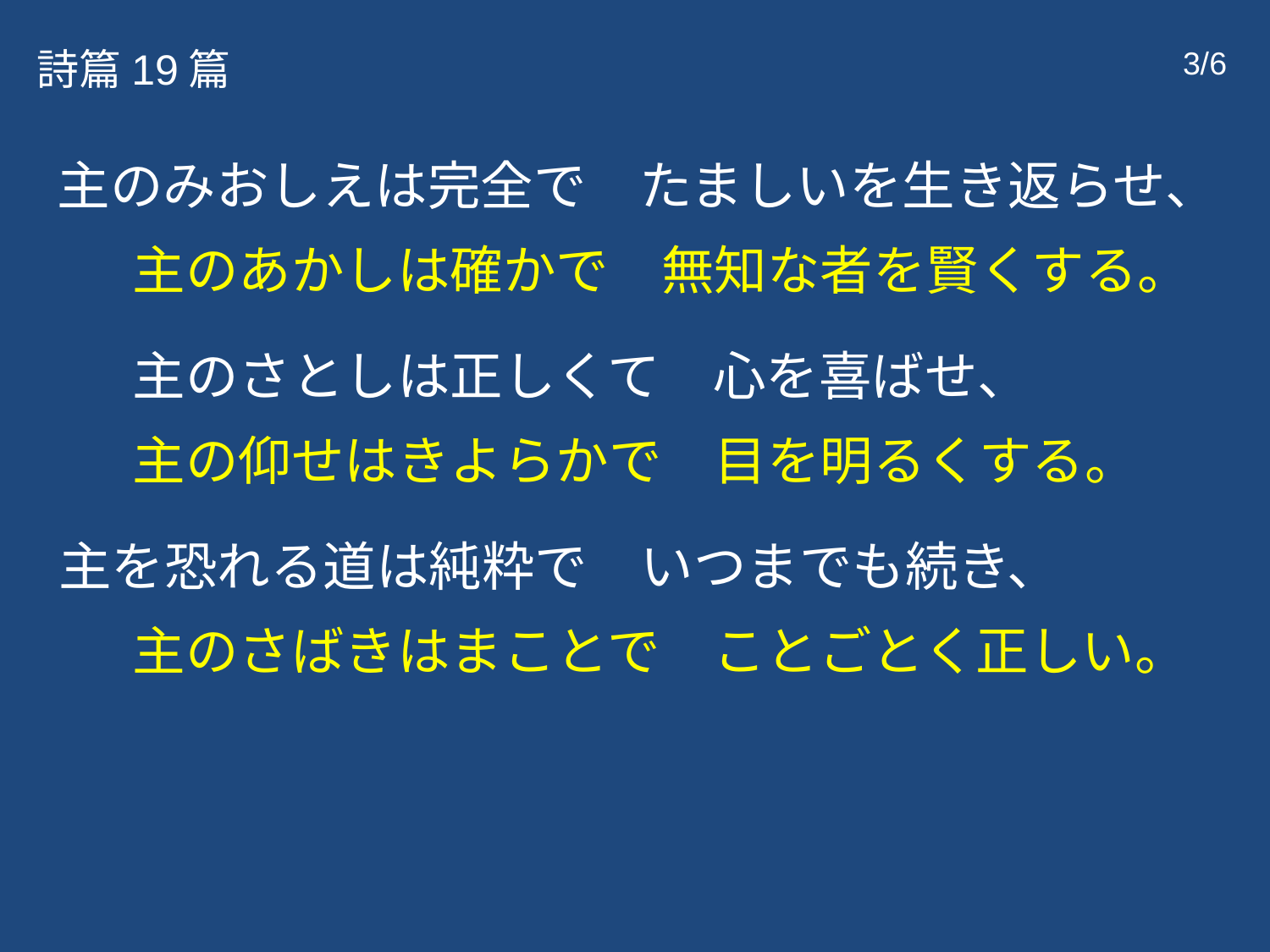

詩篇19篇
3/6
主のみおしえは完全で　たましいを生き返らせ、
主のあかしは確かで　無知な者を賢くする。
主のさとしは正しくて　心を喜ばせ、
主の仰せはきよらかで　目を明るくする。
主を恐れる道は純粋で　いつまでも続き、
主のさばきはまことで　ことごとく正しい。